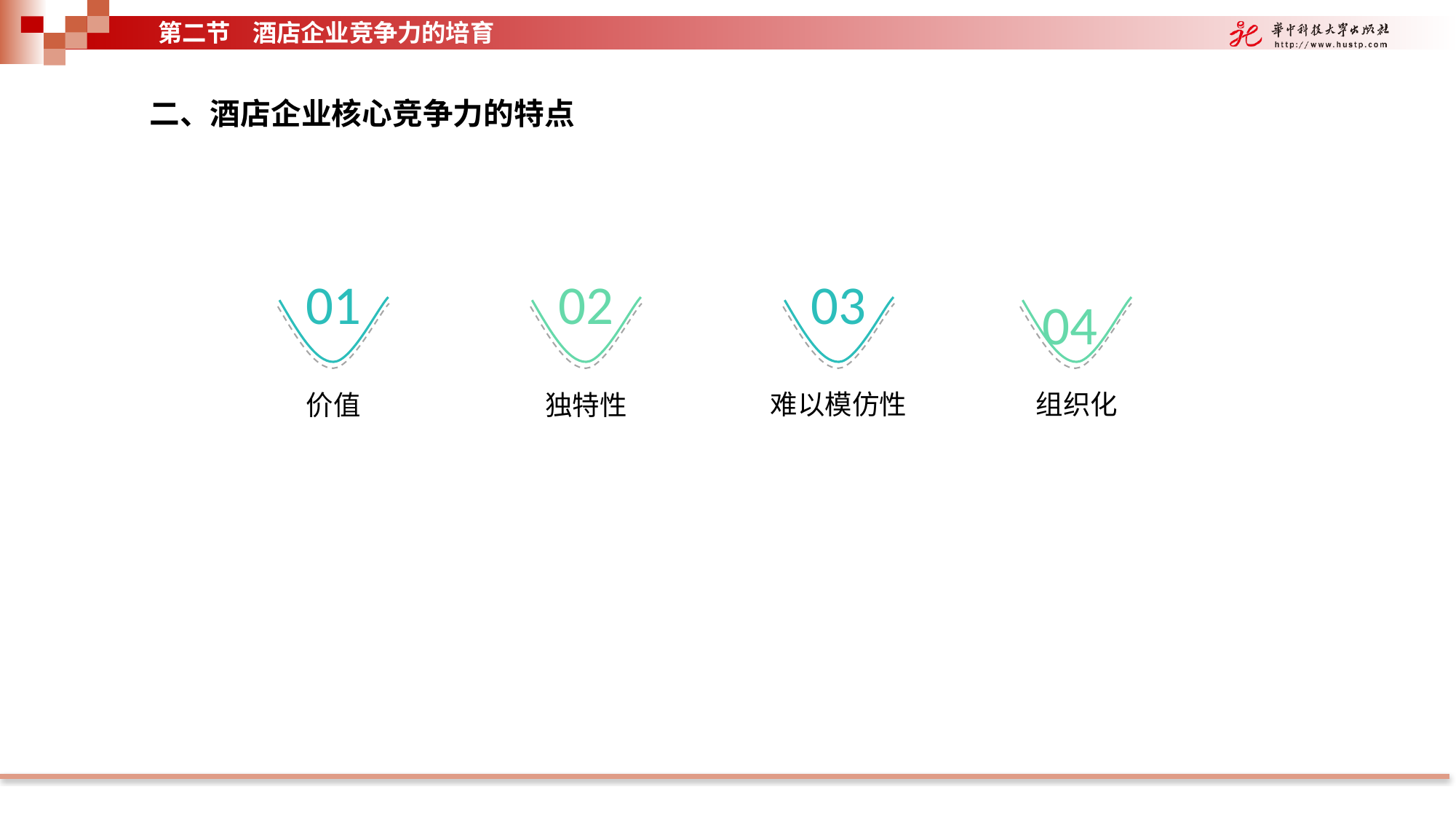

第二节    酒店企业竞争力的培育
二、酒店企业核心竞争力的特点
01

价值
02

独特性
03

难以模仿性
04

组织化